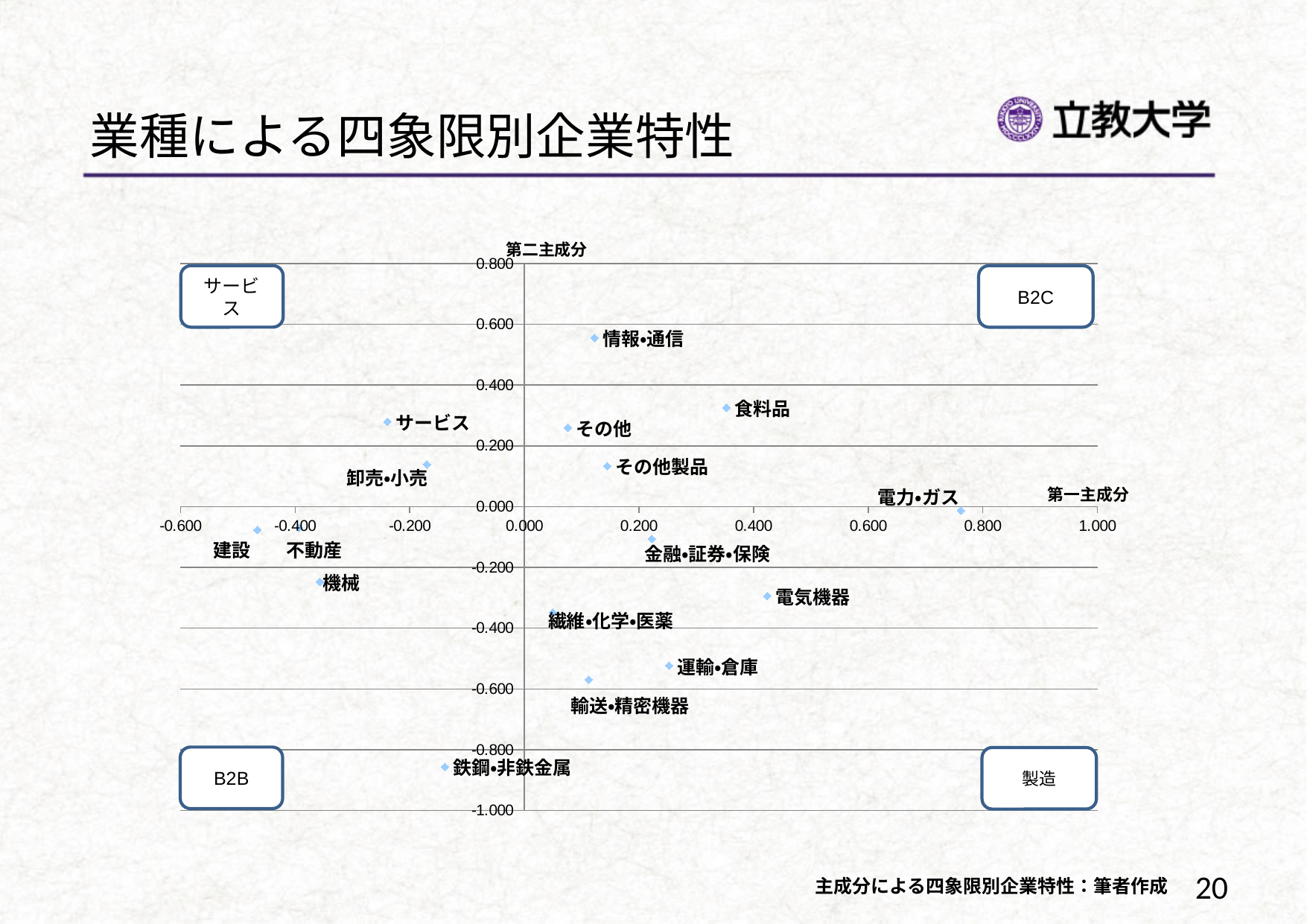

# 業種による四象限別企業特性

### Chart

| Category |  |
|---|---|
サービス
B2C
B2B
製造
20
主成分による四象限別企業特性：筆者作成